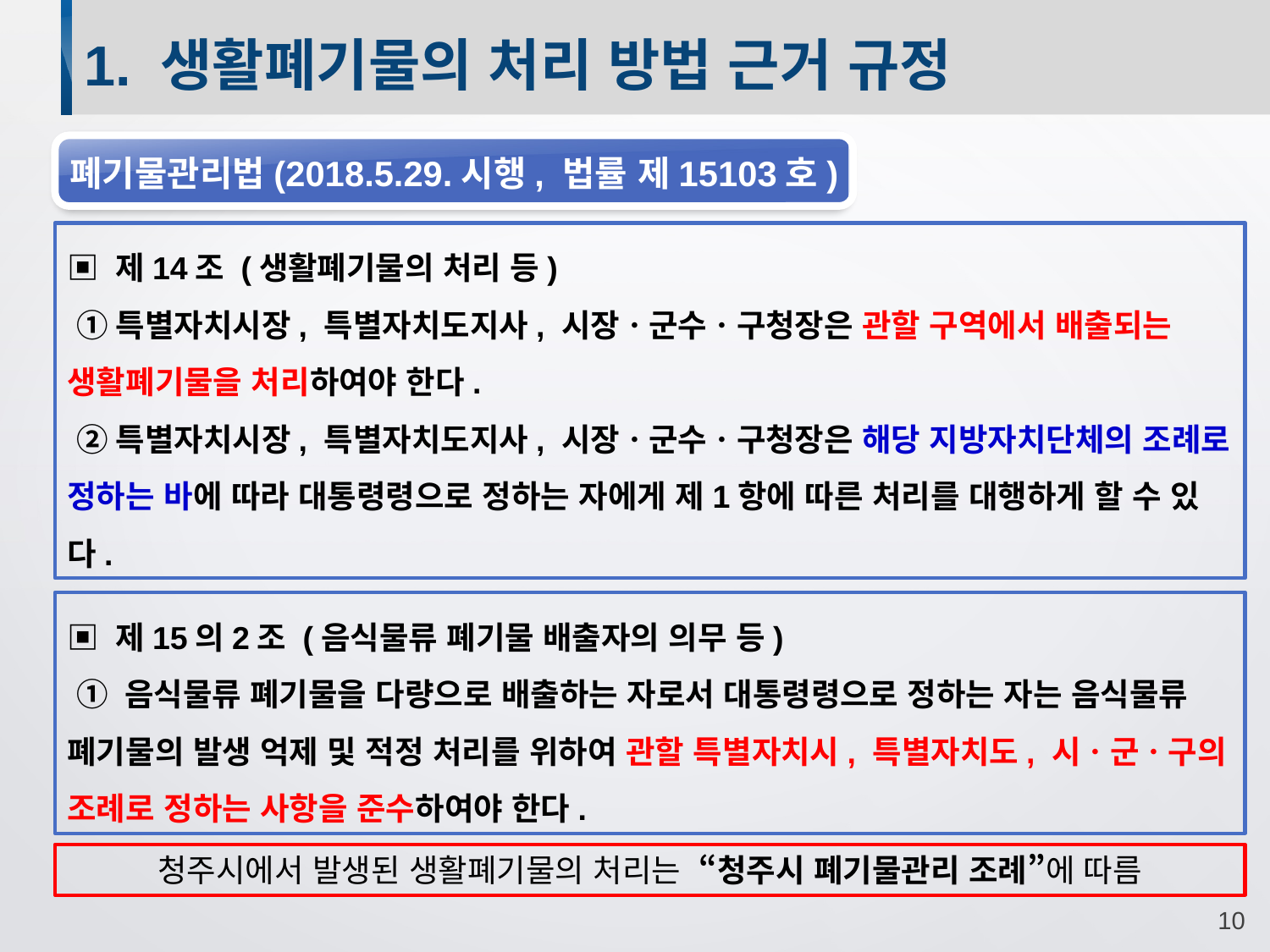

1. 생활폐기물의 처리 방법 근거 규정
폐기물관리법(2018.5.29.시행, 법률 제15103호)
▣ 제14조 (생활폐기물의 처리 등)
 ①특별자치시장, 특별자치도지사, 시장ㆍ군수ㆍ구청장은 관할 구역에서 배출되는 생활폐기물을 처리하여야 한다.
 ②특별자치시장, 특별자치도지사, 시장ㆍ군수ㆍ구청장은 해당 지방자치단체의 조례로 정하는 바에 따라 대통령령으로 정하는 자에게 제1항에 따른 처리를 대행하게 할 수 있다.
▣ 제15의2조 (음식물류 폐기물 배출자의 의무 등)
 ① 음식물류 폐기물을 다량으로 배출하는 자로서 대통령령으로 정하는 자는 음식물류 폐기물의 발생 억제 및 적정 처리를 위하여 관할 특별자치시, 특별자치도, 시ㆍ군ㆍ구의 조례로 정하는 사항을 준수하여야 한다.
청주시에서 발생된 생활폐기물의 처리는  “청주시 폐기물관리 조례”에 따름